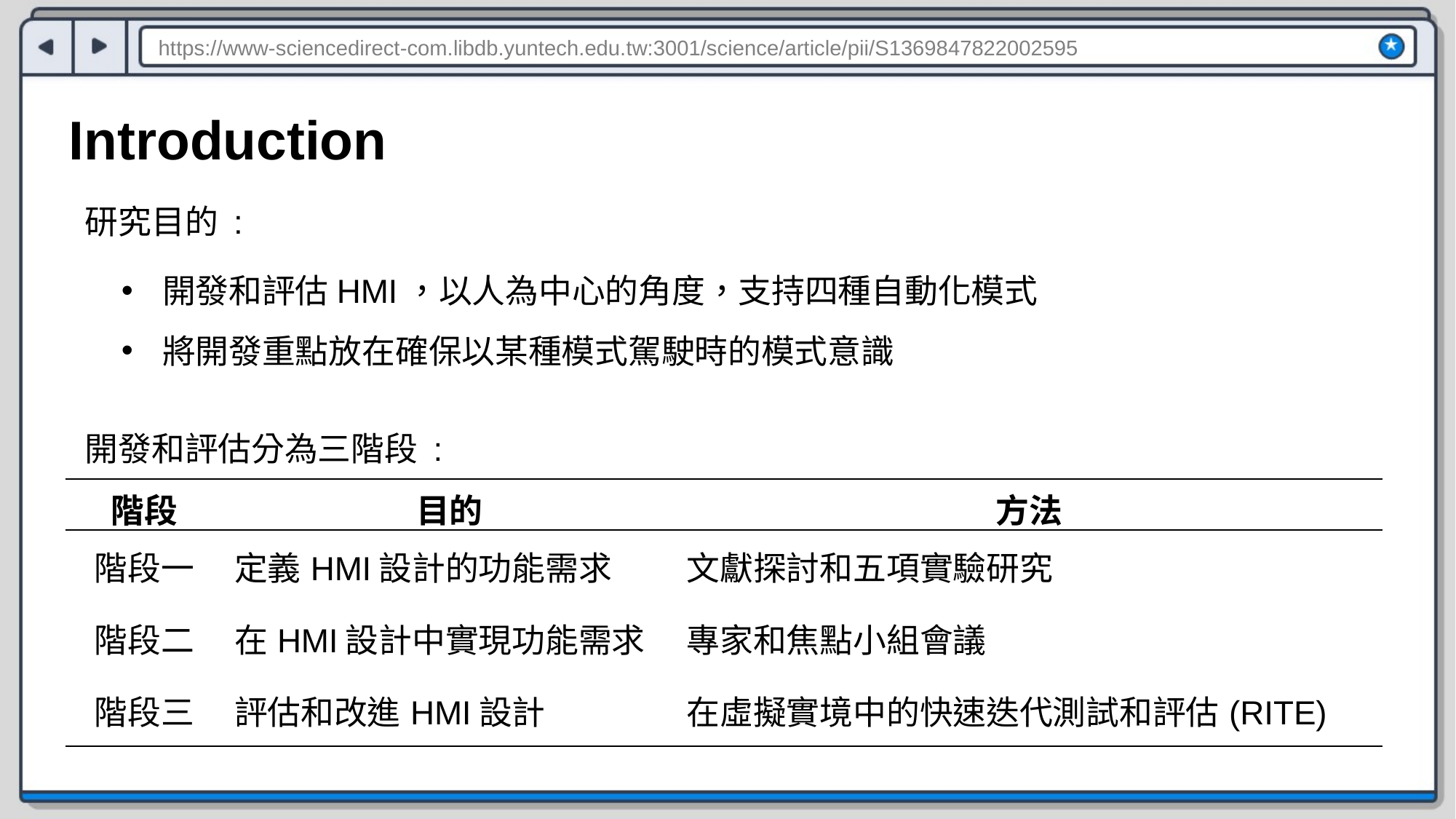

https://www-sciencedirect-com.libdb.yuntech.edu.tw:3001/science/article/pii/S1369847822002595
Introduction
研究目的 :
開發和評估HMI，以人為中心的角度，支持四種自動化模式
將開發重點放在確保以某種模式駕駛時的模式意識
開發和評估分為三階段 :
| 階段 | 目的 | 方法 |
| --- | --- | --- |
| 階段一 | 定義HMI設計的功能需求 | 文獻探討和五項實驗研究 |
| 階段二 | 在HMI設計中實現功能需求 | 專家和焦點小組會議 |
| 階段三 | 評估和改進HMI設計 | 在虛擬實境中的快速迭代測試和評估(RITE) |